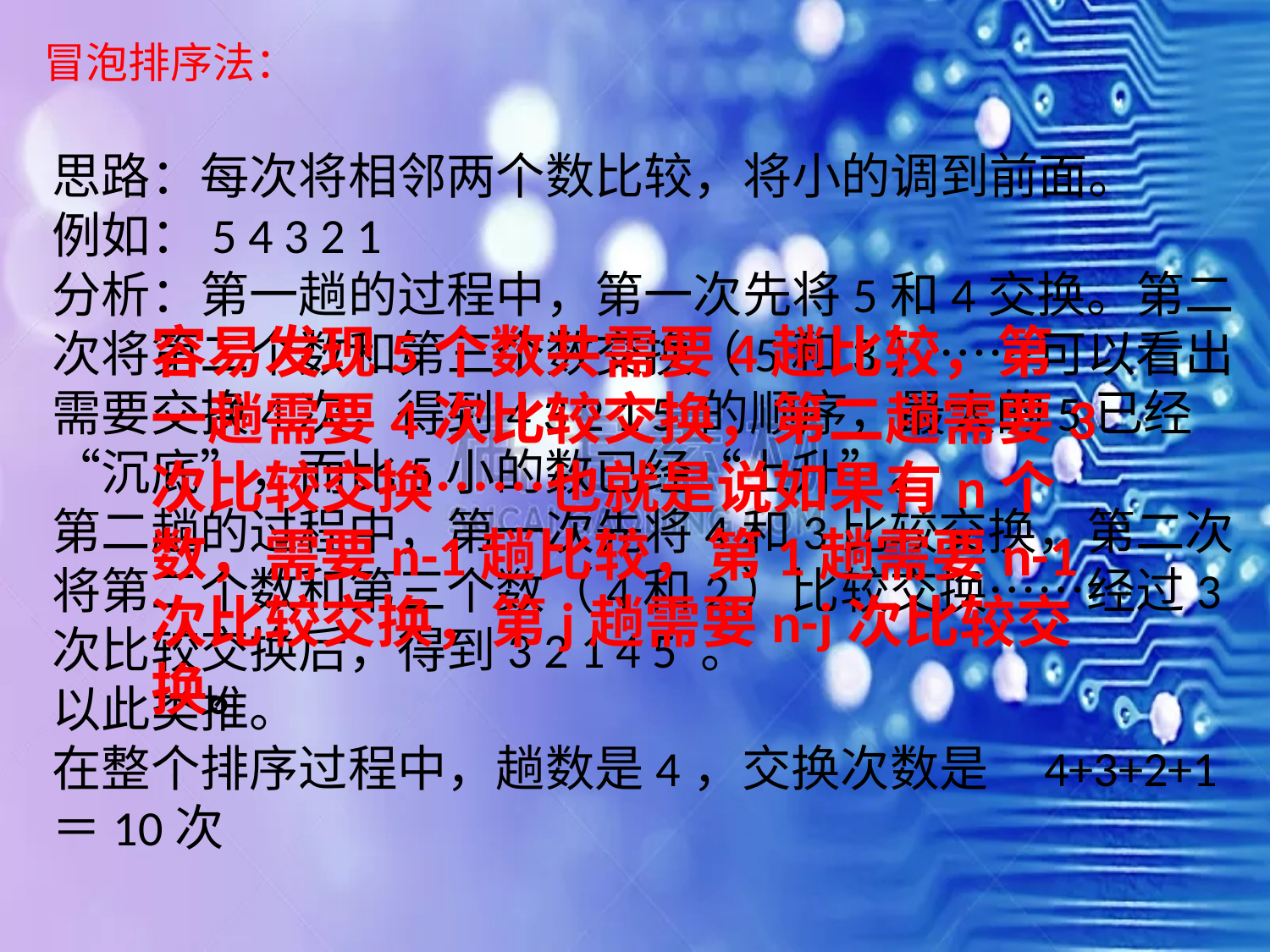

冒泡排序法：
思路：每次将相邻两个数比较，将小的调到前面。
例如：5 4 3 2 1
分析：第一趟的过程中，第一次先将5和4交换。第二次将第二个数和第三个数交换（5和3）……可以看出需要交换4次，得到4 3 2 1 5 的顺序，最大的5已经“沉底”，而比5小的数已经“上升”。
第二趟的过程中，第一次先将4和3比较交换，第二次将第二个数和第三个数（4和2）比较交换……经过3次比较交换后，得到3 2 1 4 5 。
以此类推。
在整个排序过程中，趟数是4，交换次数是    4+3+2+1＝10次
容易发现5个数共需要4趟比较，第一趟需要4次比较交换，第二趟需要3次比较交换……也就是说如果有n个数，需要n-1趟比较，第1趟需要n-1次比较交换，第j趟需要n-j次比较交换。